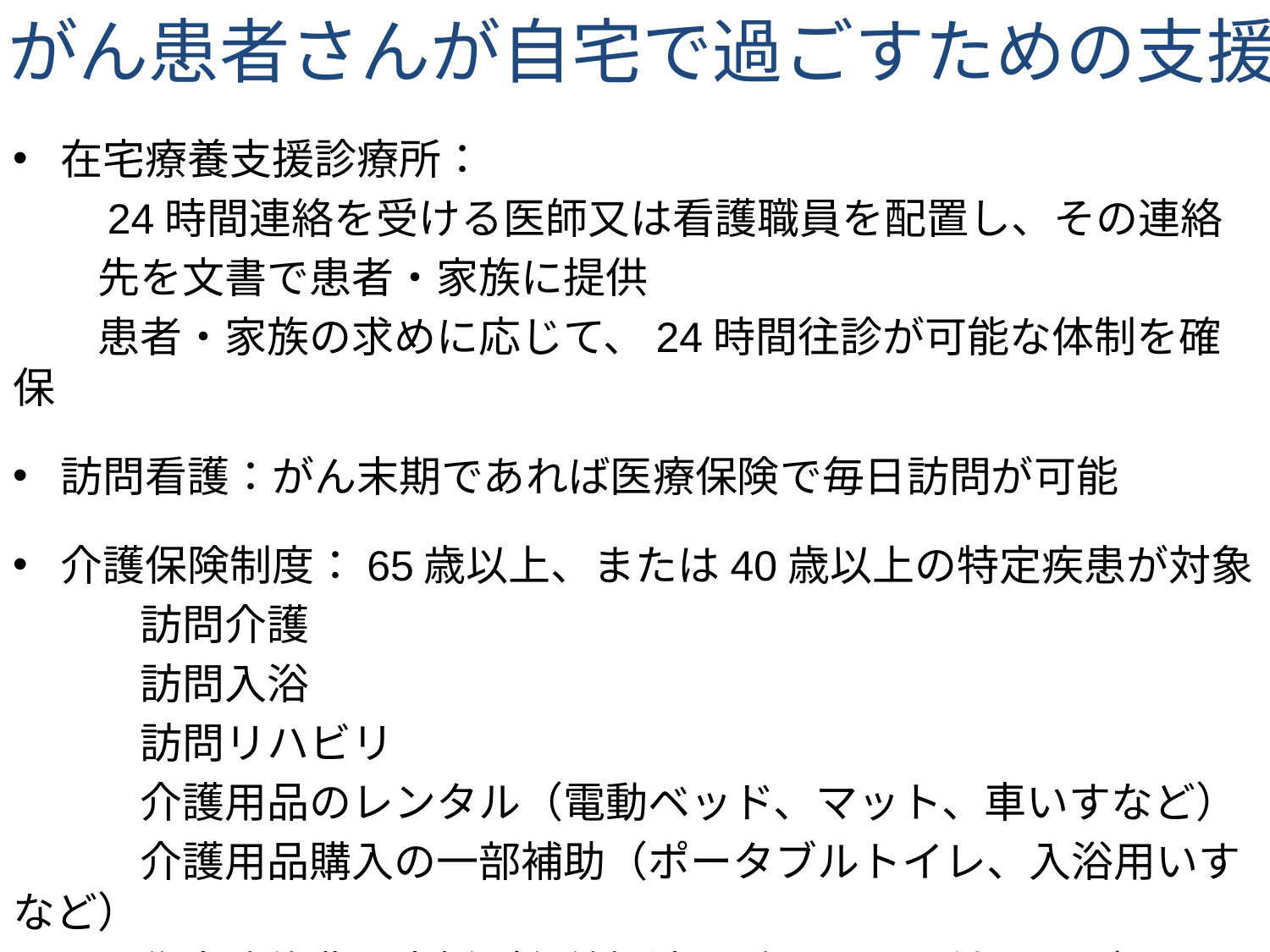

# がん患者さんが自宅で過ごすための支援
在宅療養支援診療所：
　　24時間連絡を受ける医師又は看護職員を配置し、その連絡
　　先を文書で患者・家族に提供
　　患者・家族の求めに応じて、24時間往診が可能な体制を確保

訪問看護：がん末期であれば医療保険で毎日訪問が可能

介護保険制度：65歳以上、または40歳以上の特定疾患が対象
　　　訪問介護
　　　訪問入浴
　　　訪問リハビリ
　　　介護用品のレンタル（電動ベッド、マット、車いすなど）
　　　介護用品購入の一部補助（ポータブルトイレ、入浴用いすなど）
　　　住宅改修費の支援（段差解消、手すり取り付けなど）